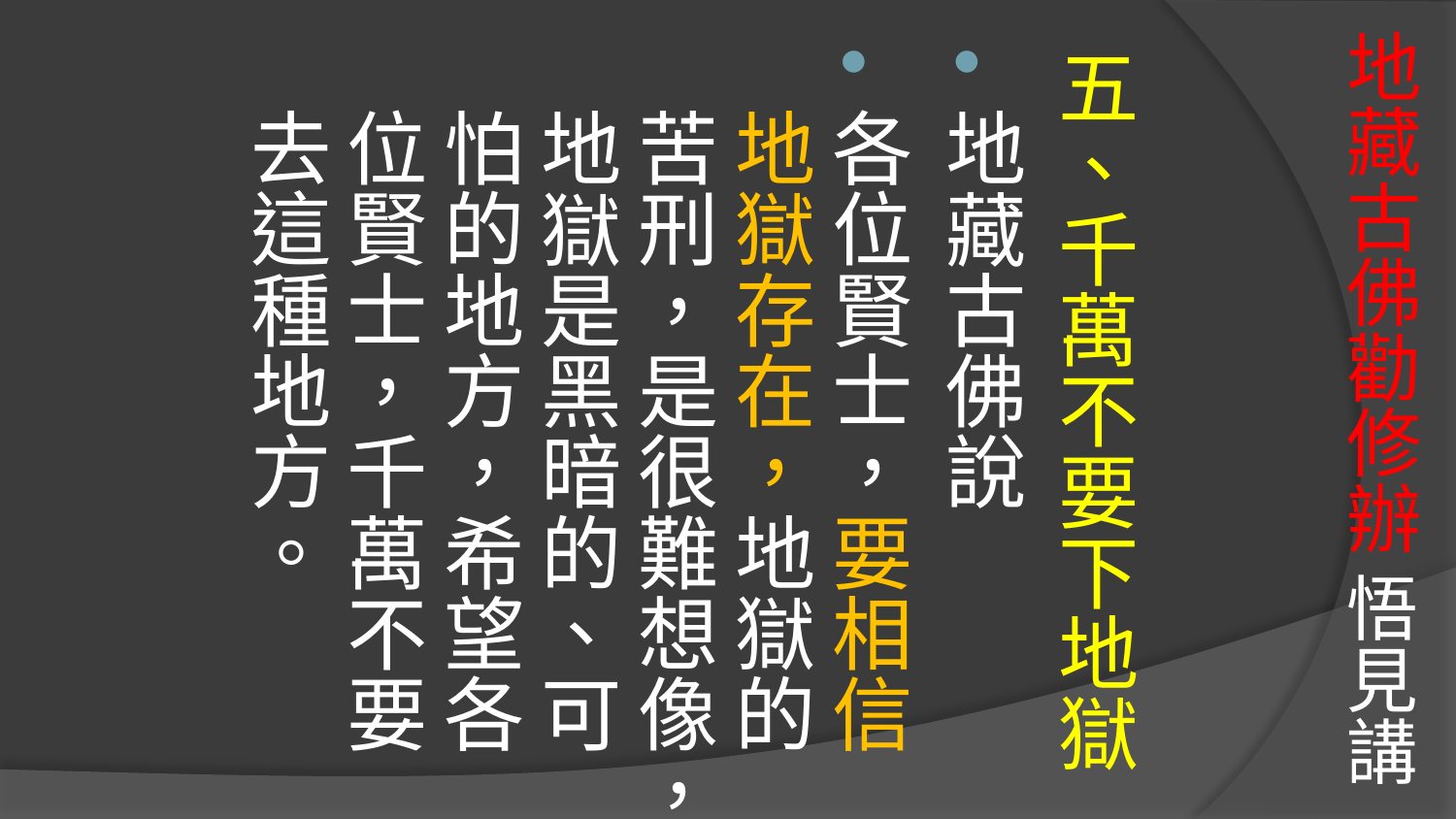

# 地藏古佛勸修辦 悟見講
五、千萬不要下地獄
地藏古佛說
各位賢士，要相信地獄存在，地獄的苦刑，是很難想像，地獄是黑暗的、可怕的地方，希望各位賢士，千萬不要去這種地方。